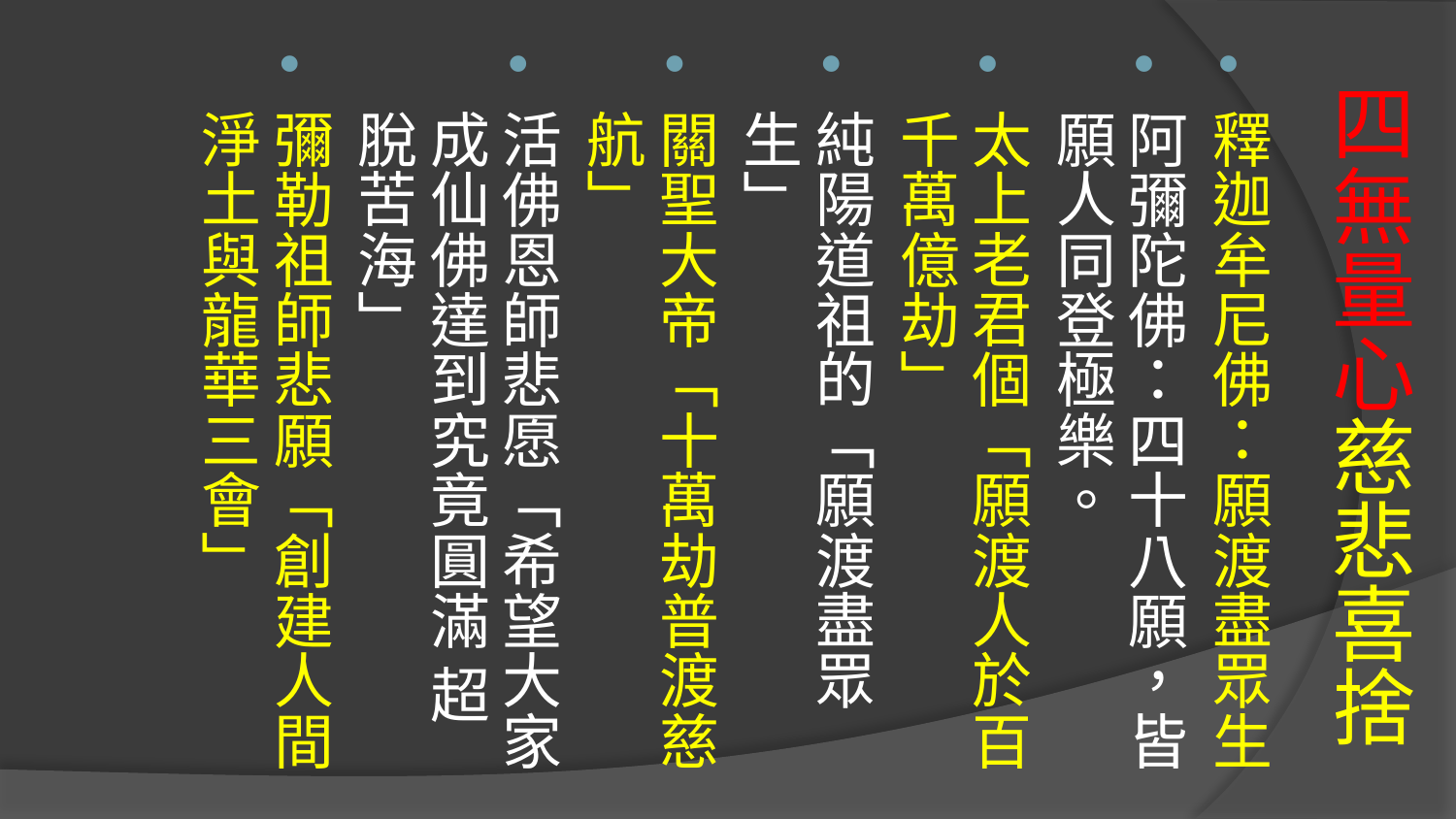

釋迦牟尼佛：願渡盡眾生
阿彌陀佛：四十八願，皆願人同登極樂。
太上老君個「願渡人於百千萬億劫」
純陽道祖的「願渡盡眾生」
關聖大帝「十萬劫普渡慈航」
活佛恩師悲愿「希望大家成仙佛達到究竟圓滿 超脫苦海」
彌勒祖師悲願「創建人間淨土與龍華三會」

# 四無量心慈悲喜捨